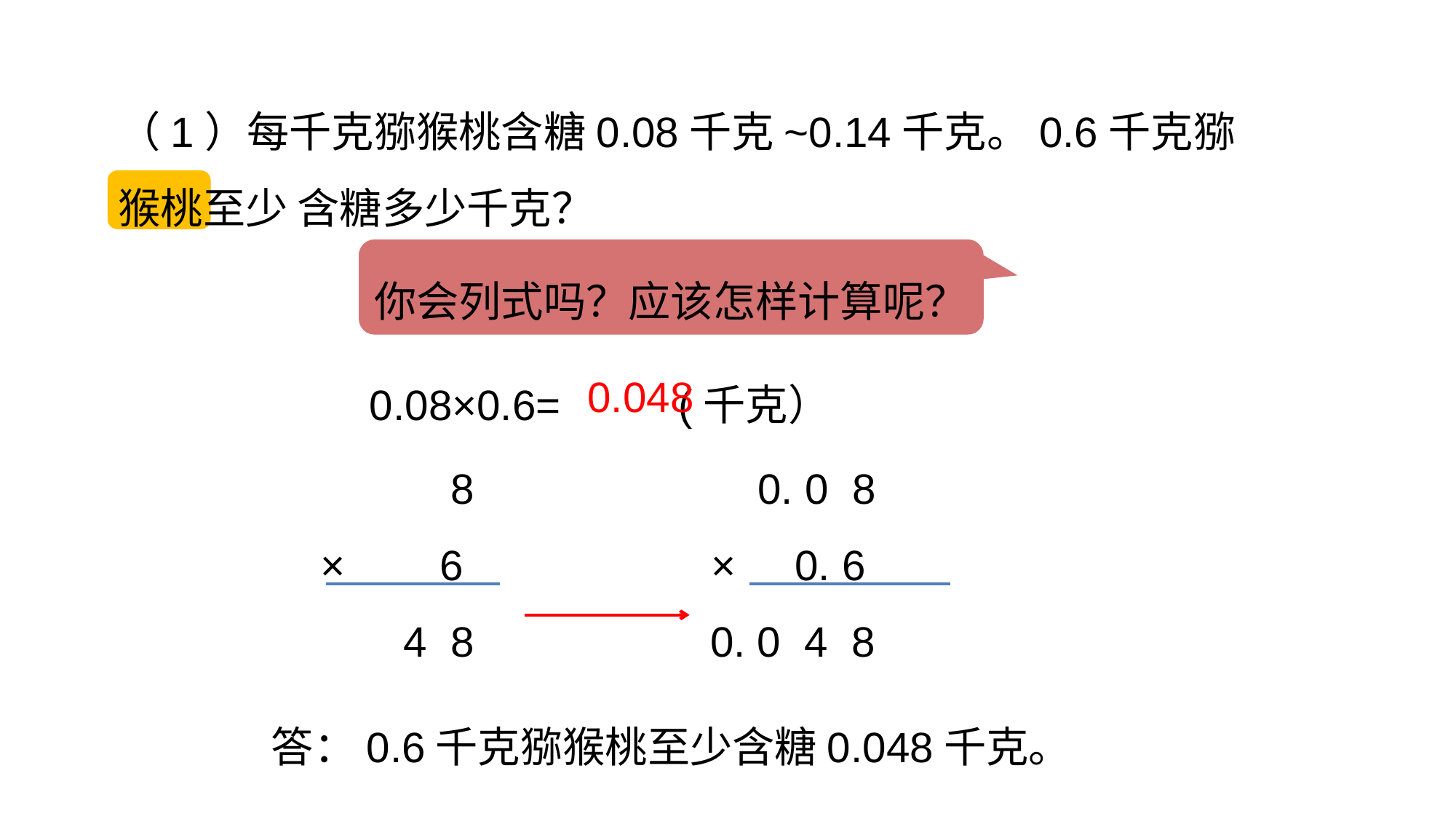

（1）每千克猕猴桃含糖0.08千克~0.14千克。0.6千克猕猴桃至少 含糖多少千克？

你会列式吗？应该怎样计算呢？
0.08×0.6=          (千克）
0.048
           8                        0. 0  8
×        6                     ×     0. 6
       4  8                    0. 0  4  8
答：0.6千克猕猴桃至少含糖0.048千克。